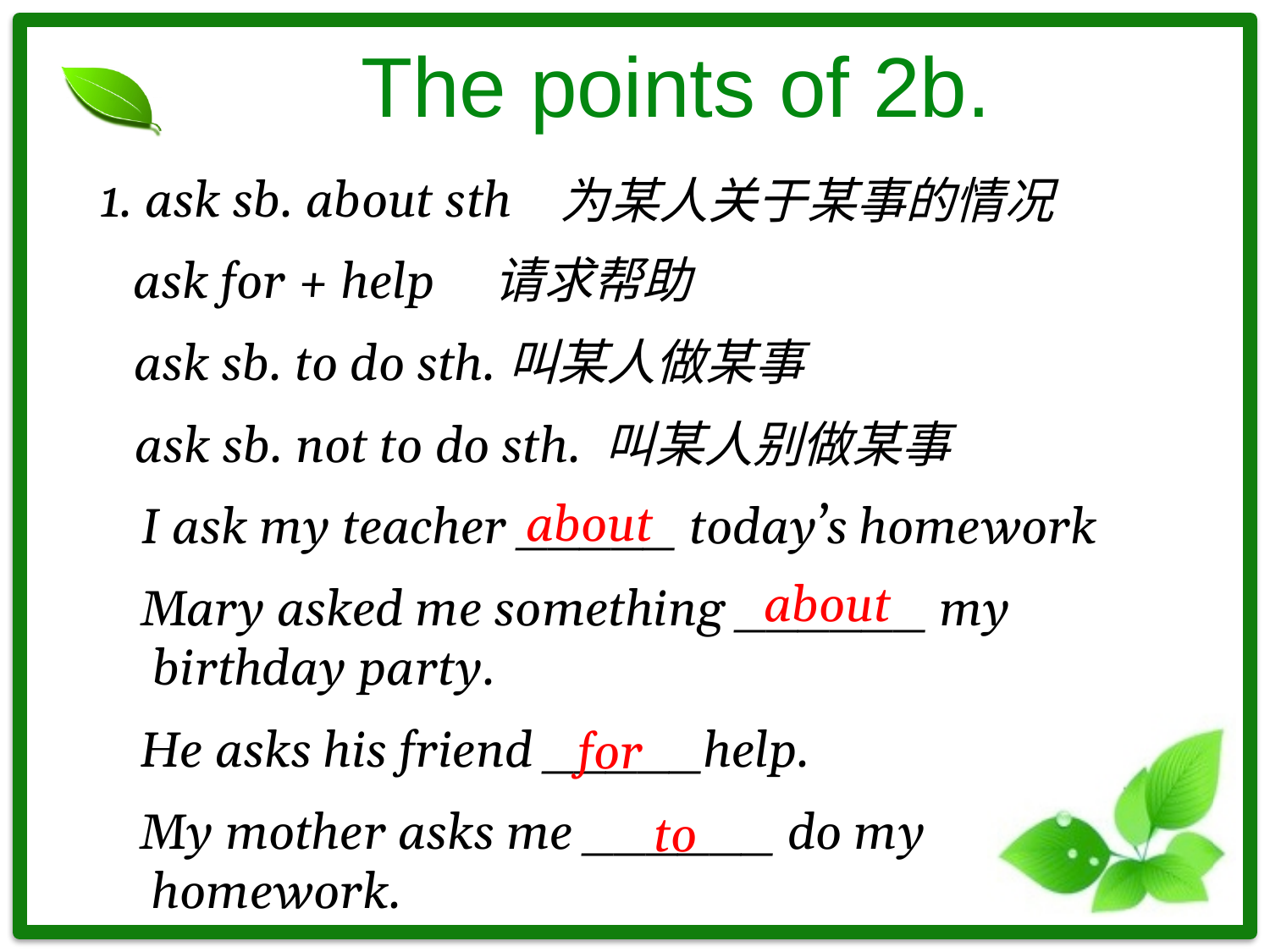

# The points of 2b.
1. ask sb. about sth
为某人关于某事的情况
ask for + help    请求帮助
ask sb. to do sth.叫某人做某事
ask sb. not to do sth. 叫某人别做某事
about
I ask my teacher _____ today’s homework
about
Mary asked me something ______ my
 birthday party.
He asks his friend _____help.
for
My mother asks me ______ do my
 homework.
to